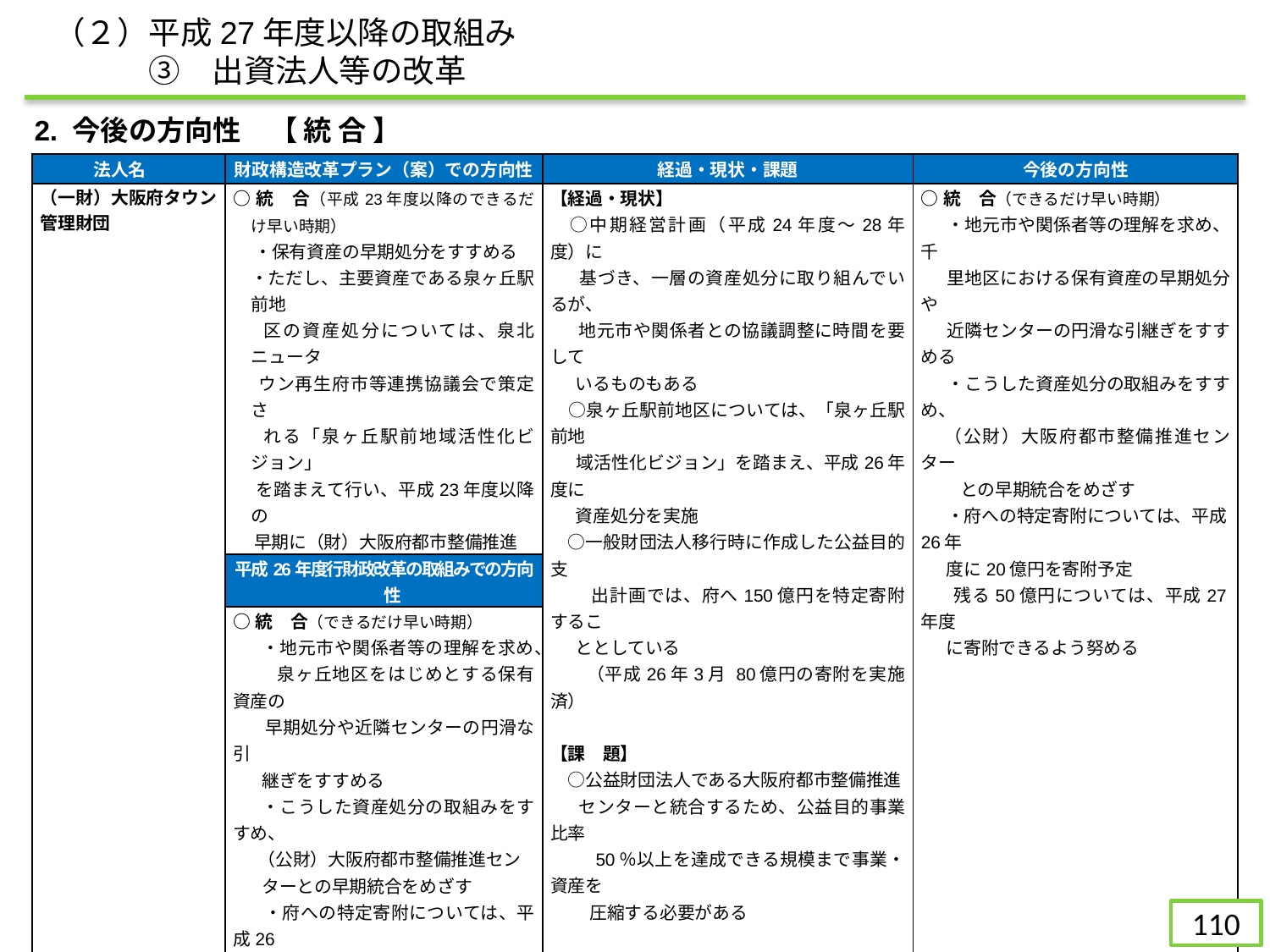

（２）平成27年度以降の取組み
　　　③　出資法人等の改革
2. 今後の方向性　【 統 合 】
| 法人名 | 財政構造改革プラン（案）での方向性 | 経過・現状・課題 | 今後の方向性 |
| --- | --- | --- | --- |
| （一財）大阪府タウン管理財団 | ○統　合（平成23年度以降のできるだけ早い時期） 　 ・保有資産の早期処分をすすめる ・ただし、主要資産である泉ヶ丘駅前地 区の資産処分については、泉北ニュータ ウン再生府市等連携協議会で策定さ れる「泉ヶ丘駅前地域活性化ビジョン」 を踏まえて行い、平成23年度以降の 早期に（財）大阪府都市整備推進 センターとの統合をめざす | 【経過・現状】 　○中期経営計画（平成24年度～28年度）に 基づき、一層の資産処分に取り組んでいるが、 地元市や関係者との協議調整に時間を要して いるものもある 　○泉ヶ丘駅前地区については、「泉ヶ丘駅前地 域活性化ビジョン」を踏まえ、平成26年度に 資産処分を実施　 　○一般財団法人移行時に作成した公益目的支 　　 出計画では、府へ150億円を特定寄附するこ ととしている 　　（平成26年3月 80億円の寄附を実施済） 【課　題】 　○公益財団法人である大阪府都市整備推進 センターと統合するため、公益目的事業比率 　　 50％以上を達成できる規模まで事業・資産を 　　 圧縮する必要がある | ○統　合（できるだけ早い時期） 　 ・地元市や関係者等の理解を求め、千 里地区における保有資産の早期処分や 近隣センターの円滑な引継ぎをすすめる 　 ・こうした資産処分の取組みをすすめ、 （公財）大阪府都市整備推進センター 　 　との早期統合をめざす 　 ・府への特定寄附については、平成26年 度に20億円を寄附予定 　 残る50億円については、平成27年度　　 に寄附できるよう努める |
|  | 平成26年度行財政改革の取組みでの方向性 |  |  |
|  | ○統　合（できるだけ早い時期） ・地元市や関係者等の理解を求め、 　 泉ヶ丘地区をはじめとする保有資産の 早期処分や近隣センターの円滑な引 継ぎをすすめる ・こうした資産処分の取組みをすすめ、 （公財）大阪府都市整備推進セン ターとの早期統合をめざす 　 ・府への特定寄附については、平成26 年3月に80億円の寄附を実施 平成26年度に20億円の寄附予定 　　（残る50億円については、早期に時 　　　期等を確定していく） |  |  |
110